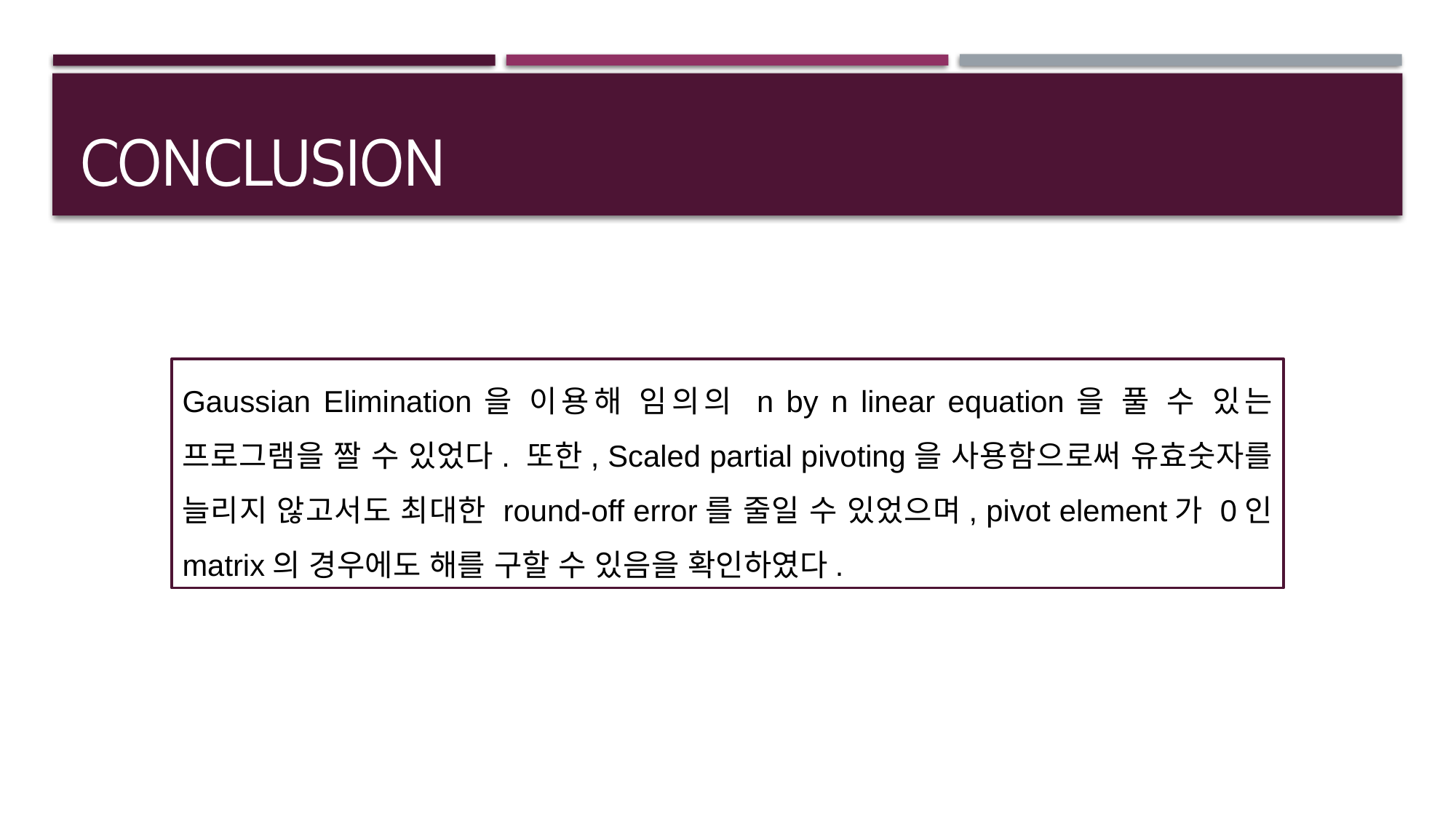

# conclusion
Gaussian Elimination을 이용해 임의의 n by n linear equation을 풀 수 있는 프로그램을 짤 수 있었다. 또한, Scaled partial pivoting을 사용함으로써 유효숫자를 늘리지 않고서도 최대한 round-off error를 줄일 수 있었으며, pivot element가 0인 matrix의 경우에도 해를 구할 수 있음을 확인하였다.